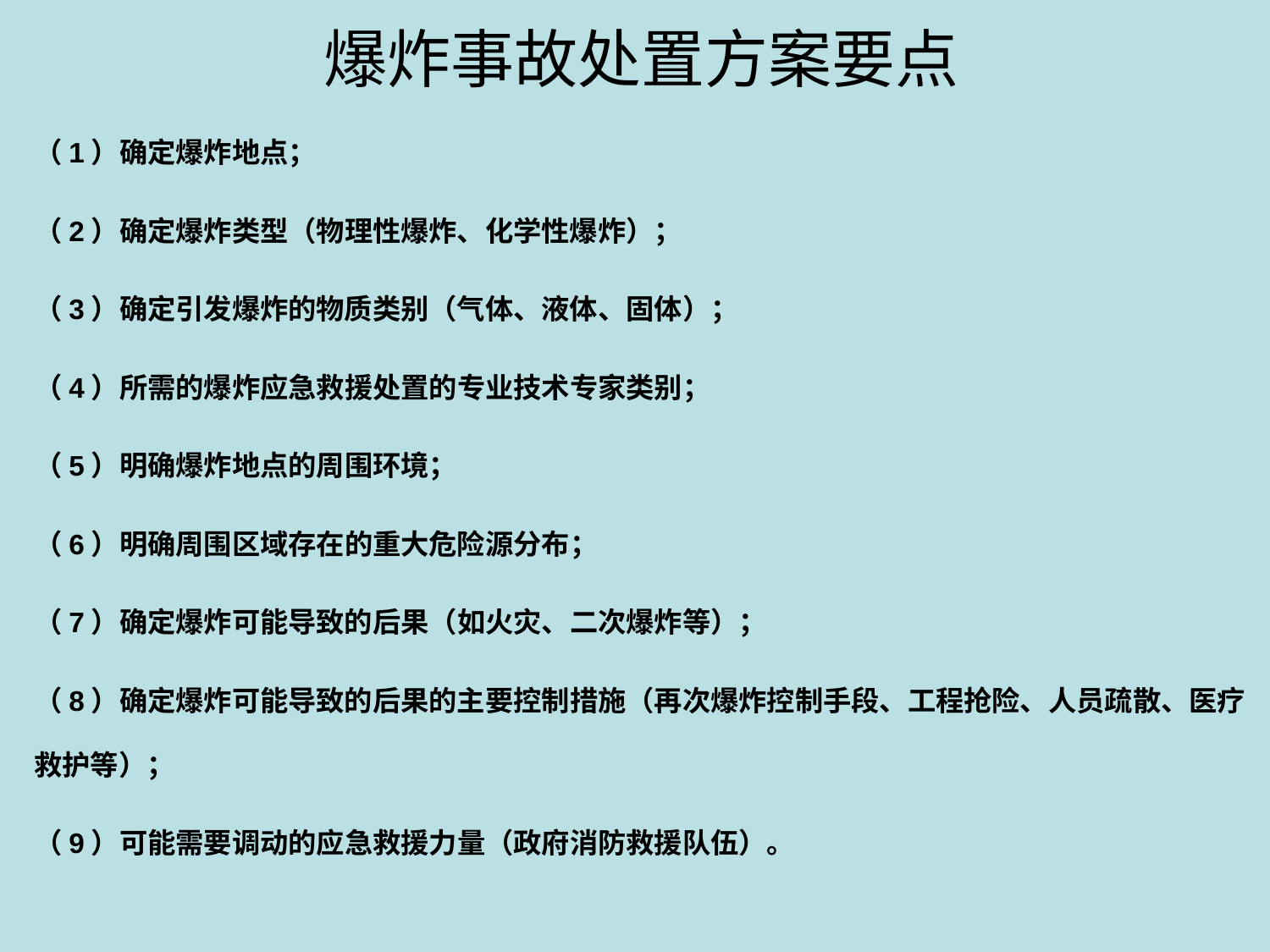

爆炸事故处置方案要点
（1）确定爆炸地点；
（2）确定爆炸类型（物理性爆炸、化学性爆炸）；
（3）确定引发爆炸的物质类别（气体、液体、固体）；
（4）所需的爆炸应急救援处置的专业技术专家类别；
（5）明确爆炸地点的周围环境；
（6）明确周围区域存在的重大危险源分布；
（7）确定爆炸可能导致的后果（如火灾、二次爆炸等）；
（8）确定爆炸可能导致的后果的主要控制措施（再次爆炸控制手段、工程抢险、人员疏散、医疗救护等）；
（9）可能需要调动的应急救援力量（政府消防救援队伍）。